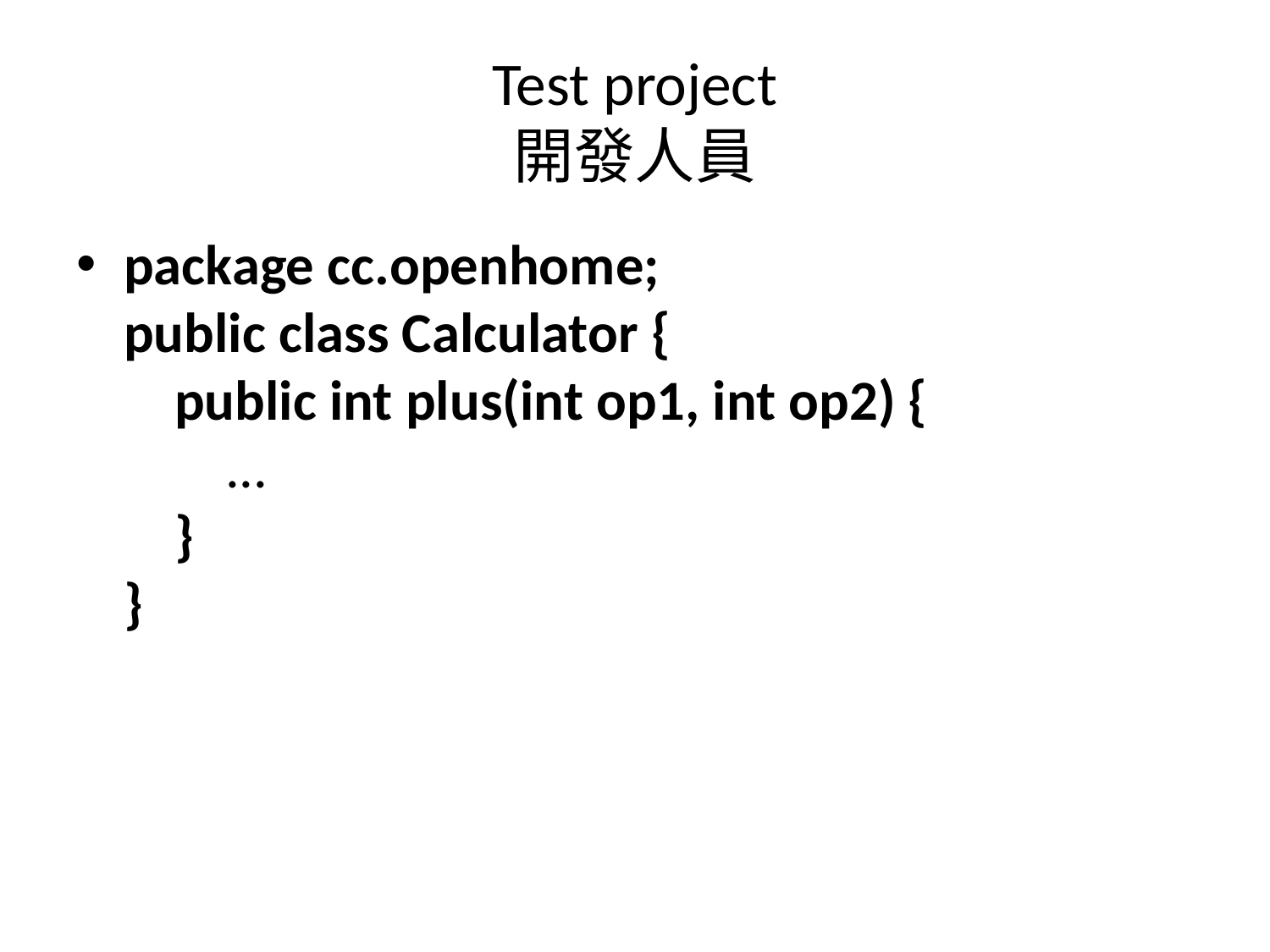

# Test project 開發人員
package cc.openhome;
public class Calculator {
    public int plus(int op1, int op2) {
        ...
    }
}